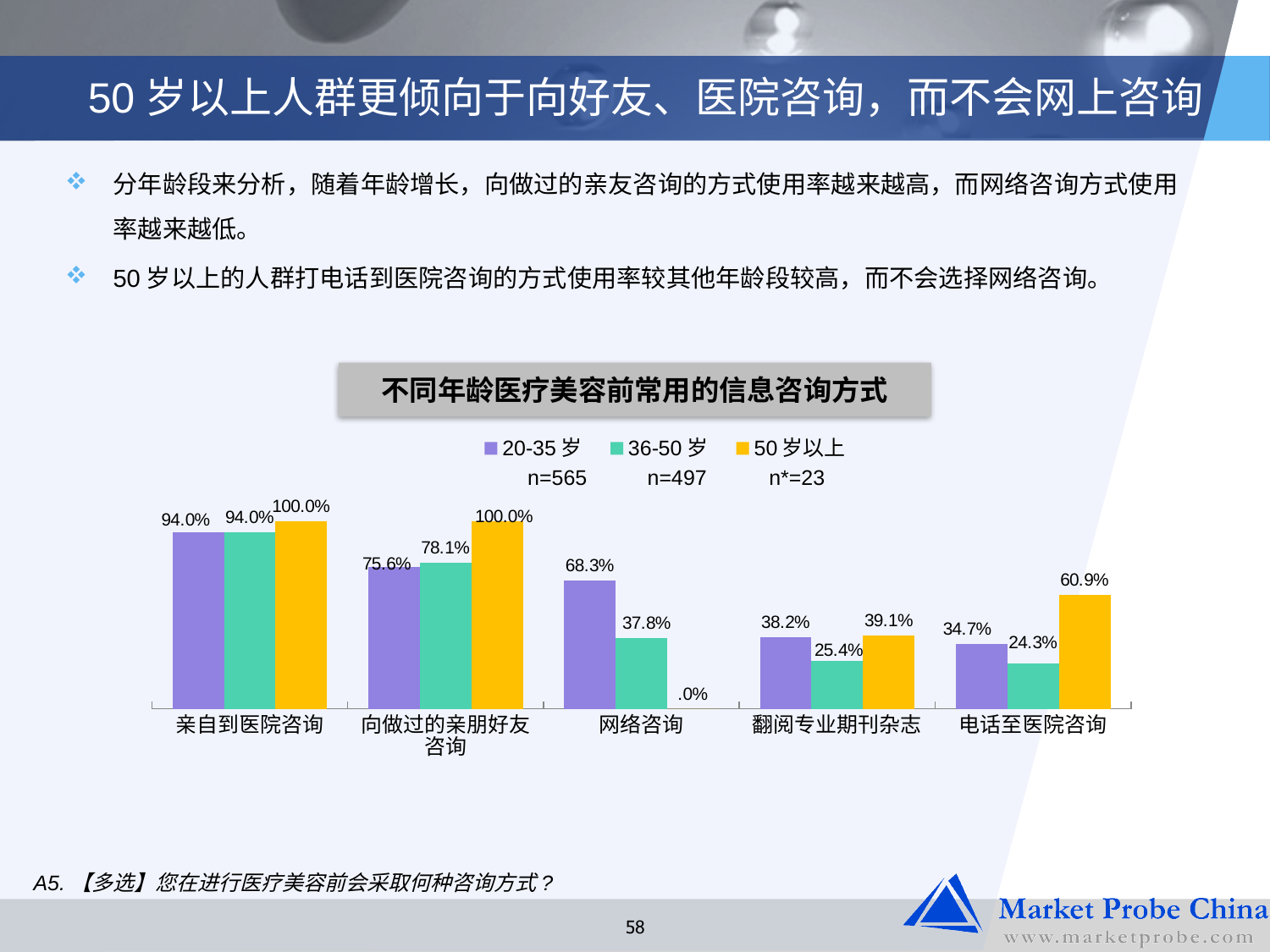

# 50岁以上人群更倾向于向好友、医院咨询，而不会网上咨询
分年龄段来分析，随着年龄增长，向做过的亲友咨询的方式使用率越来越高，而网络咨询方式使用率越来越低。
50岁以上的人群打电话到医院咨询的方式使用率较其他年龄段较高，而不会选择网络咨询。
不同年龄医疗美容前常用的信息咨询方式

### Chart

| Category | 20-35岁 | 36-50岁 | 50岁以上 |
|---|---|---|---|
| 亲自到医院咨询 | 0.9398230088495576 | 0.9396378269617709 | 1.0 |
| 向做过的亲朋好友咨询 | 0.7557522123893811 | 0.7806841046277665 | 1.0 |
| 网络咨询 | 0.6831858407079643 | 0.3782696177062374 | 0.0 |
| 翻阅专业期刊杂志 | 0.3823008849557526 | 0.25352112676056326 | 0.39130434782608714 |
| 电话至医院咨询 | 0.34690265486725685 | 0.24346076458752525 | 0.6086956521739137 |
| n=565 | n=497 | n\*=23 |
| --- | --- | --- |
A5.【多选】您在进行医疗美容前会采取何种咨询方式?
58